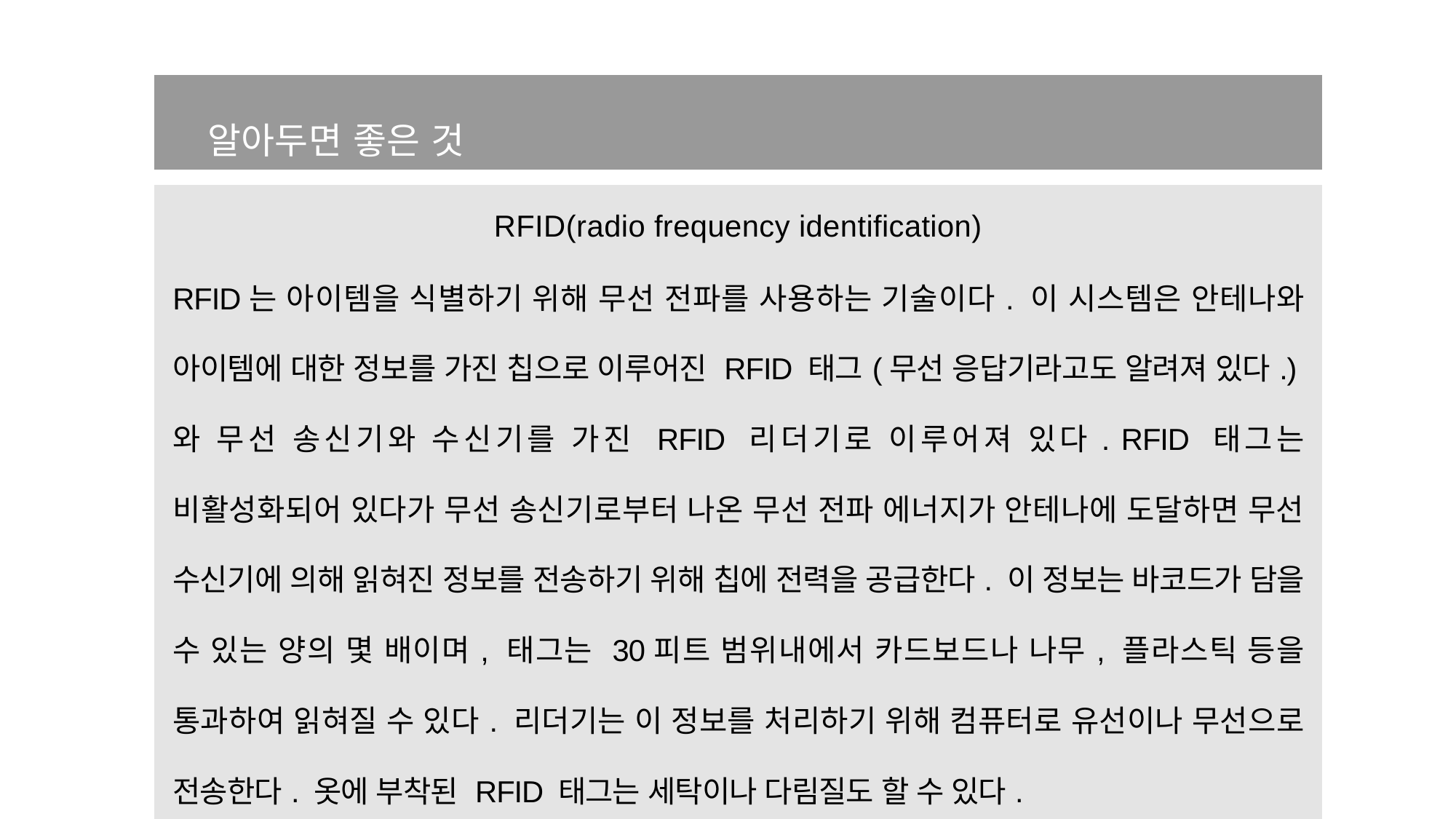

| 알아두면 좋은 것 |
| --- |
|  |
| RFID(radio frequency identification) RFID는 아이템을 식별하기 위해 무선 전파를 사용하는 기술이다. 이 시스템은 안테나와 아이템에 대한 정보를 가진 칩으로 이루어진 RFID 태그(무선 응답기라고도 알려져 있다.)와 무선 송신기와 수신기를 가진 RFID 리더기로 이루어져 있다. RFID 태그는 비활성화되어 있다가 무선 송신기로부터 나온 무선 전파 에너지가 안테나에 도달하면 무선 수신기에 의해 읽혀진 정보를 전송하기 위해 칩에 전력을 공급한다. 이 정보는 바코드가 담을 수 있는 양의 몇 배이며, 태그는 30피트 범위내에서 카드보드나 나무, 플라스틱 등을 통과하여 읽혀질 수 있다. 리더기는 이 정보를 처리하기 위해 컴퓨터로 유선이나 무선으로 전송한다. 옷에 부착된 RFID 태그는 세탁이나 다림질도 할 수 있다. |